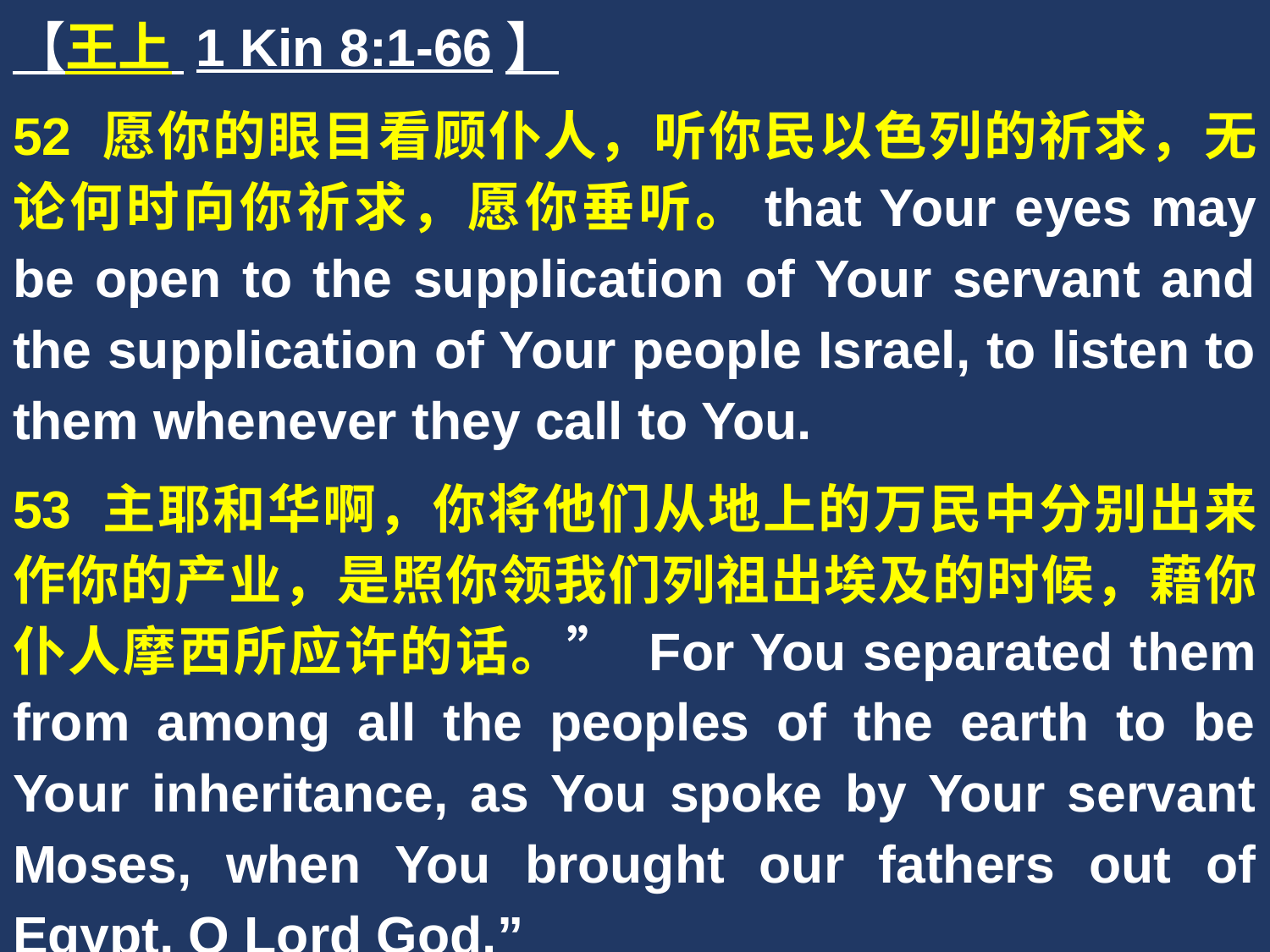

【王上 1 Kin 8:1-66】
52 愿你的眼目看顾仆人，听你民以色列的祈求，无论何时向你祈求，愿你垂听。that Your eyes may be open to the supplication of Your servant and the supplication of Your people Israel, to listen to them whenever they call to You.
53 主耶和华啊，你将他们从地上的万民中分别出来作你的产业，是照你领我们列祖出埃及的时候，藉你仆人摩西所应许的话。” For You separated them from among all the peoples of the earth to be Your inheritance, as You spoke by Your servant Moses, when You brought our fathers out of Egypt, O Lord God.”